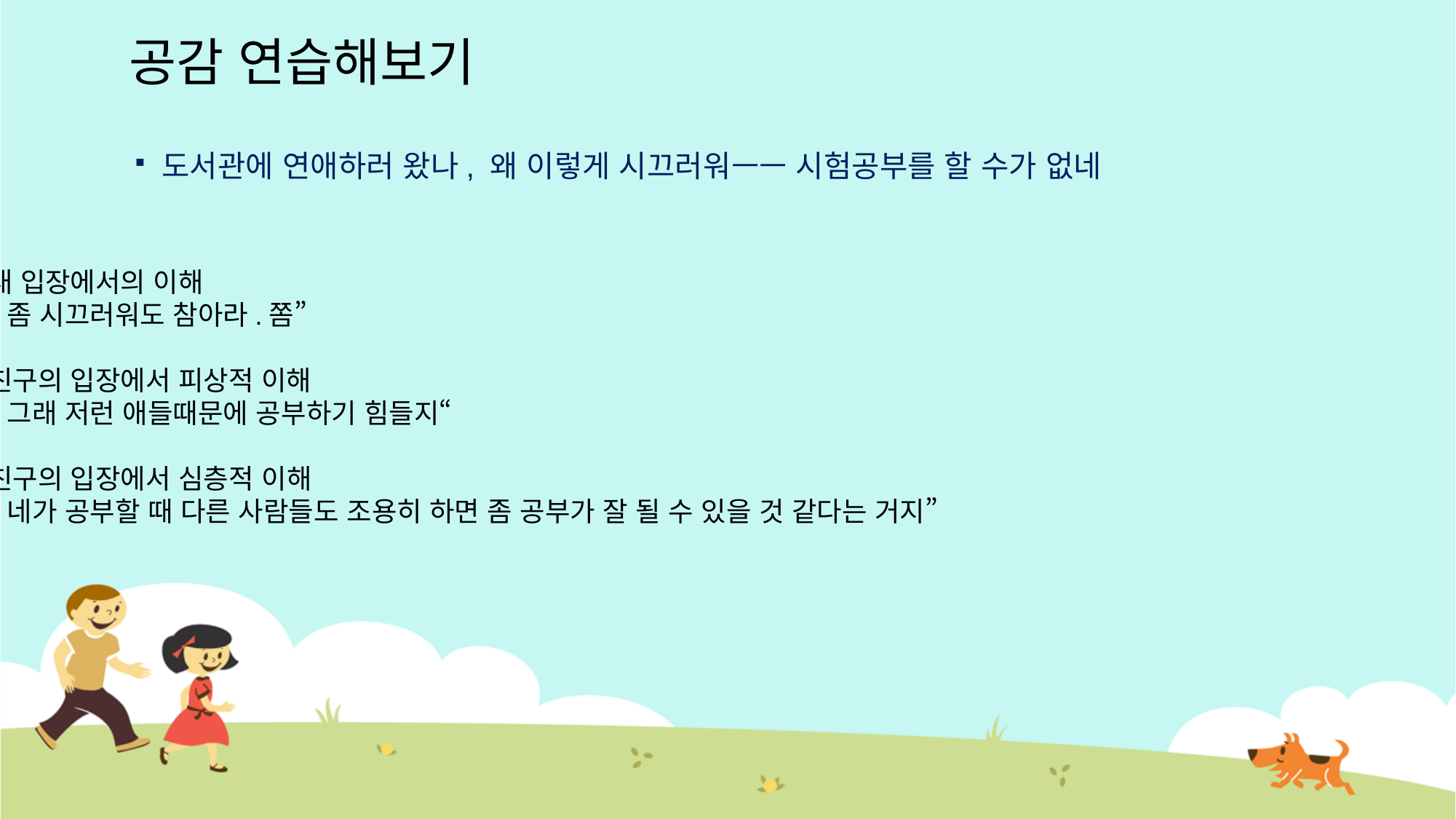

# 공감 연습해보기
도서관에 연애하러 왔나, 왜 이렇게 시끄러워ㅡㅡ 시험공부를 할 수가 없네

내 입장에서의 이해
“좀 시끄러워도 참아라.쫌”

친구의 입장에서 피상적 이해
“그래 저런 애들때문에 공부하기 힘들지“

친구의 입장에서 심층적 이해
“네가 공부할 때 다른 사람들도 조용히 하면 좀 공부가 잘 될 수 있을 것 같다는 거지”